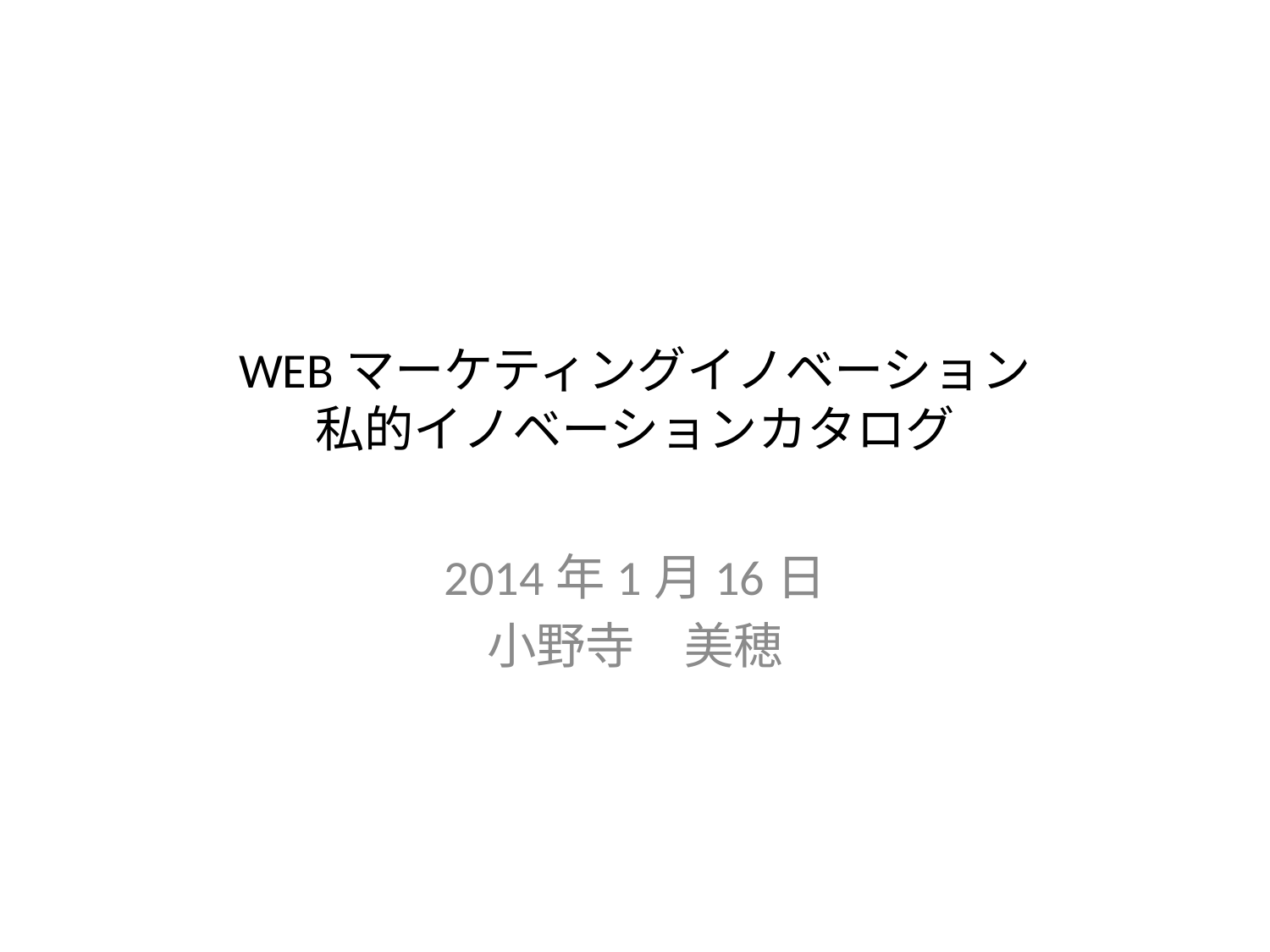

# WEBマーケティングイノベーション 私的イノベーションカタログ
2014年1月16日
小野寺　美穂